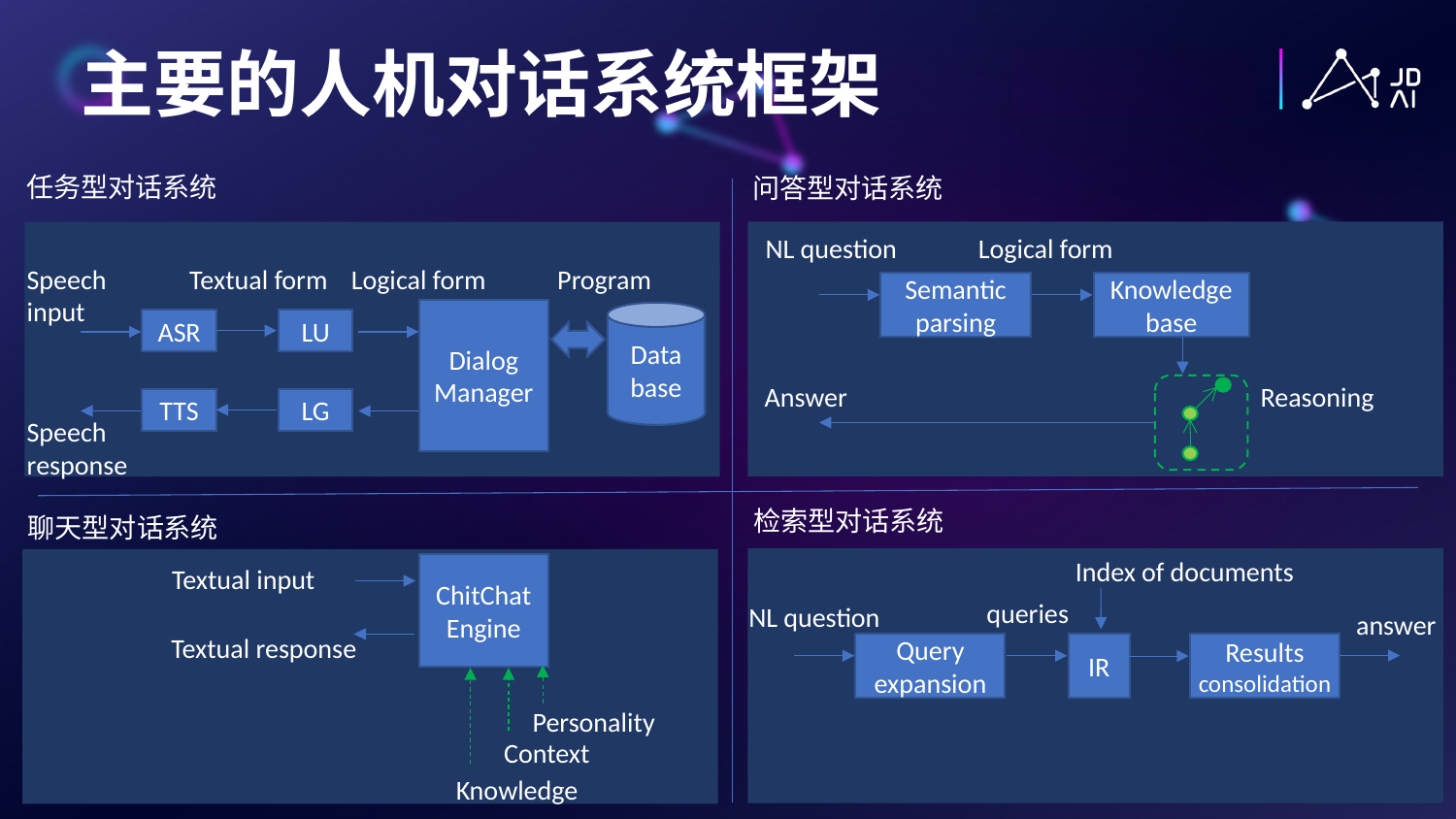

# 主要的人机对话系统框架
任务型对话系统
问答型对话系统

NL question
Logical form
Speech input
Textual form
Logical form
Program
Semantic parsing
Knowledge base
Dialog Manager
Data base
ASR
LU

Answer
Reasoning

TTS
LG

Speech response

检索型对话系统
聊天型对话系统
Index of documents

ChitChat Engine
Textual input
queries
NL question
answer
Textual response
Query expansion
IR
Results consolidation
Personality
Context
Knowledge